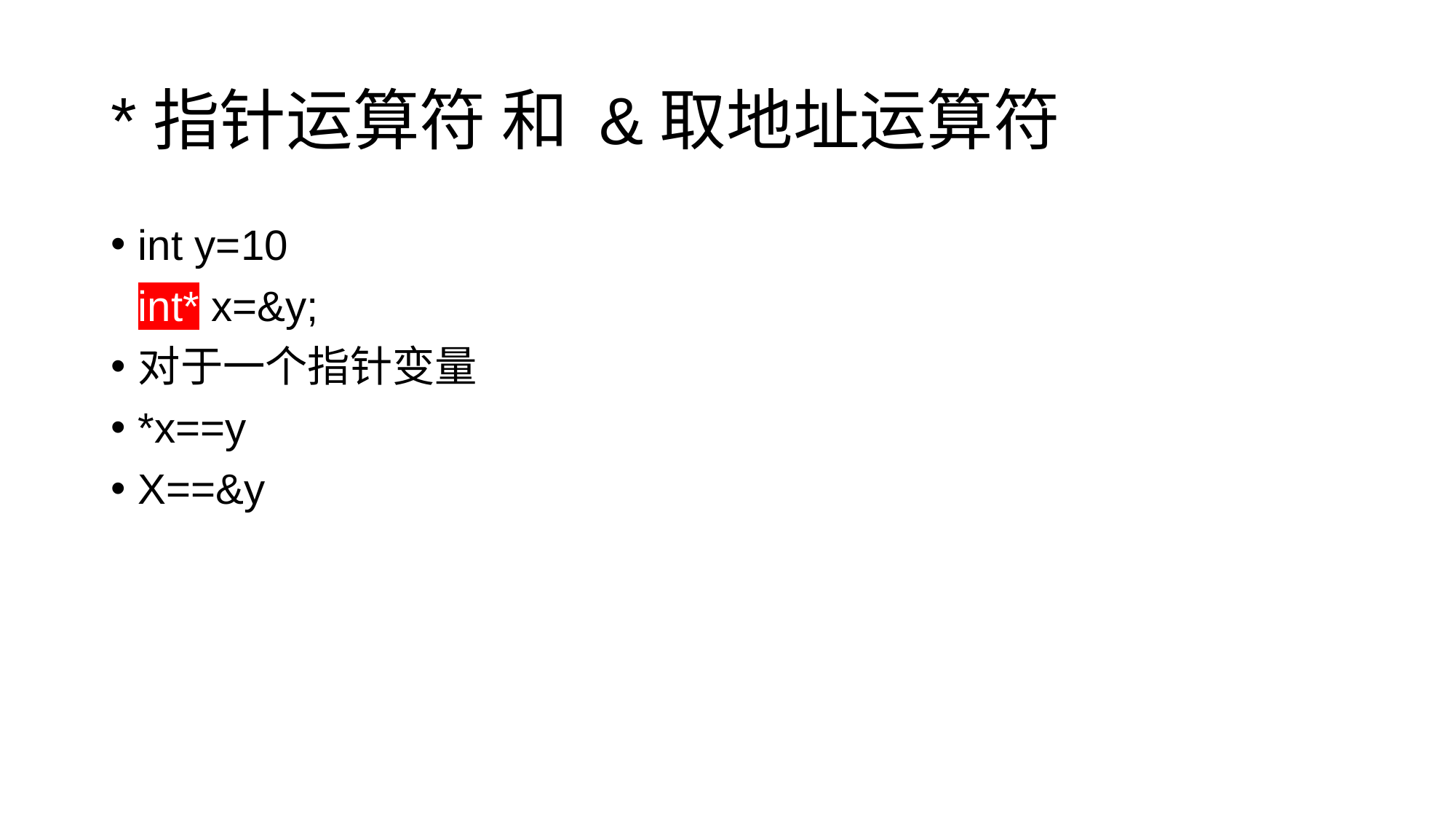

# *指针运算符 和 &取地址运算符
int y=10
int* x=&y;
对于一个指针变量
*x==y
X==&y